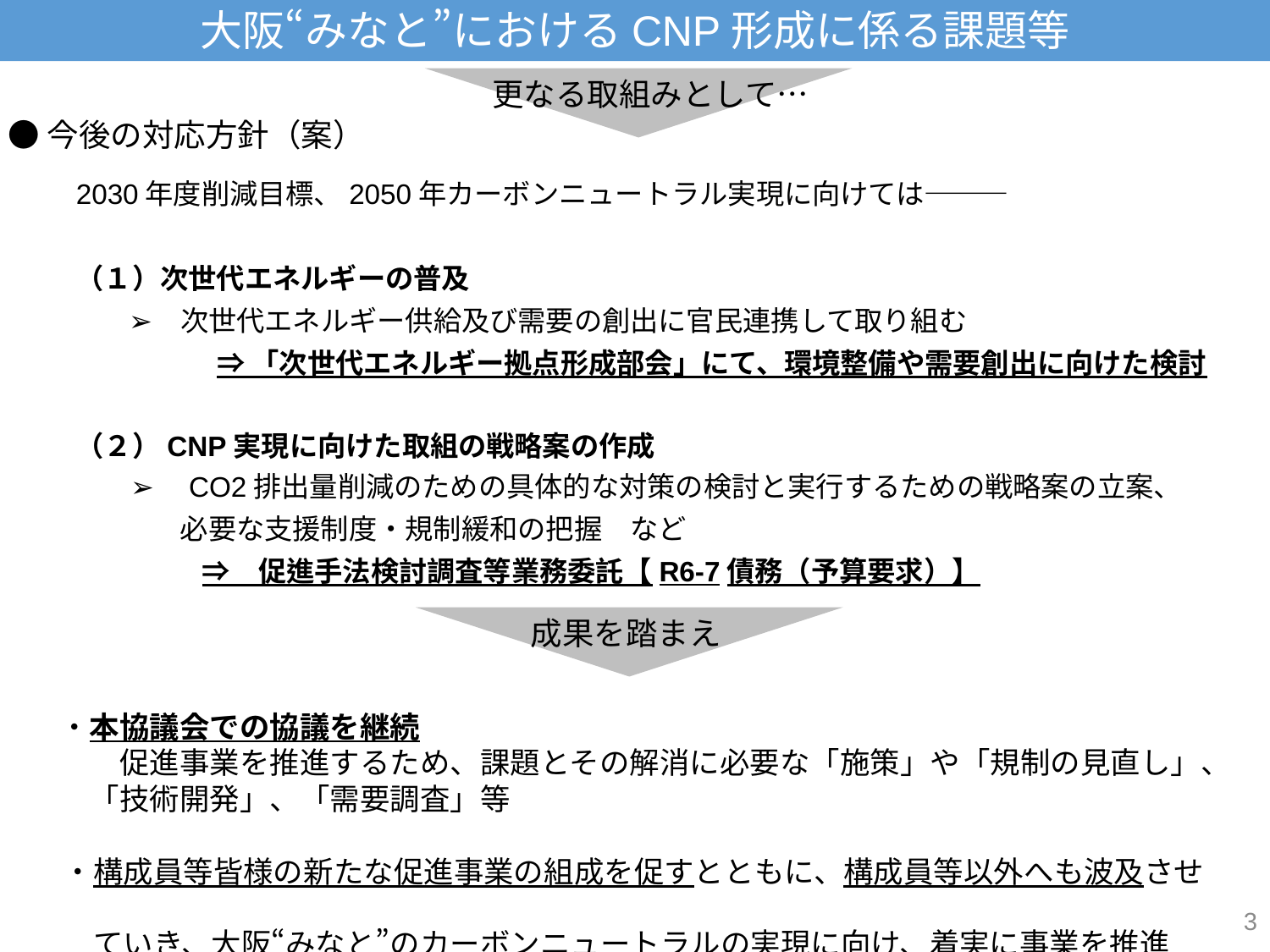

大阪“みなと”におけるCNP形成に係る課題等

更なる取組みとして…
●今後の対応方針（案）
2030年度削減目標、2050年カーボンニュートラル実現に向けては―――

（１）次世代エネルギーの普及
　　➢　次世代エネルギー供給及び需要の創出に官民連携して取り組む
　　　　　⇒ 「次世代エネルギー拠点形成部会」にて、環境整備や需要創出に向けた検討

（２）CNP実現に向けた取組の戦略案の作成
　　➢　CO2排出量削減のための具体的な対策の検討と実行するための戦略案の立案、
　  必要な支援制度・規制緩和の把握　など
　　 ⇒　促進手法検討調査等業務委託【R6-7債務（予算要求）】

成果を踏まえ
・本協議会での協議を継続
　　促進事業を推進するため、課題とその解消に必要な「施策」や「規制の見直し」、
　「技術開発」、「需要調査」等
・構成員等皆様の新たな促進事業の組成を促すとともに、構成員等以外へも波及させ
　ていき、大阪“みなと”のカーボンニュートラルの実現に向け、着実に事業を推進
3